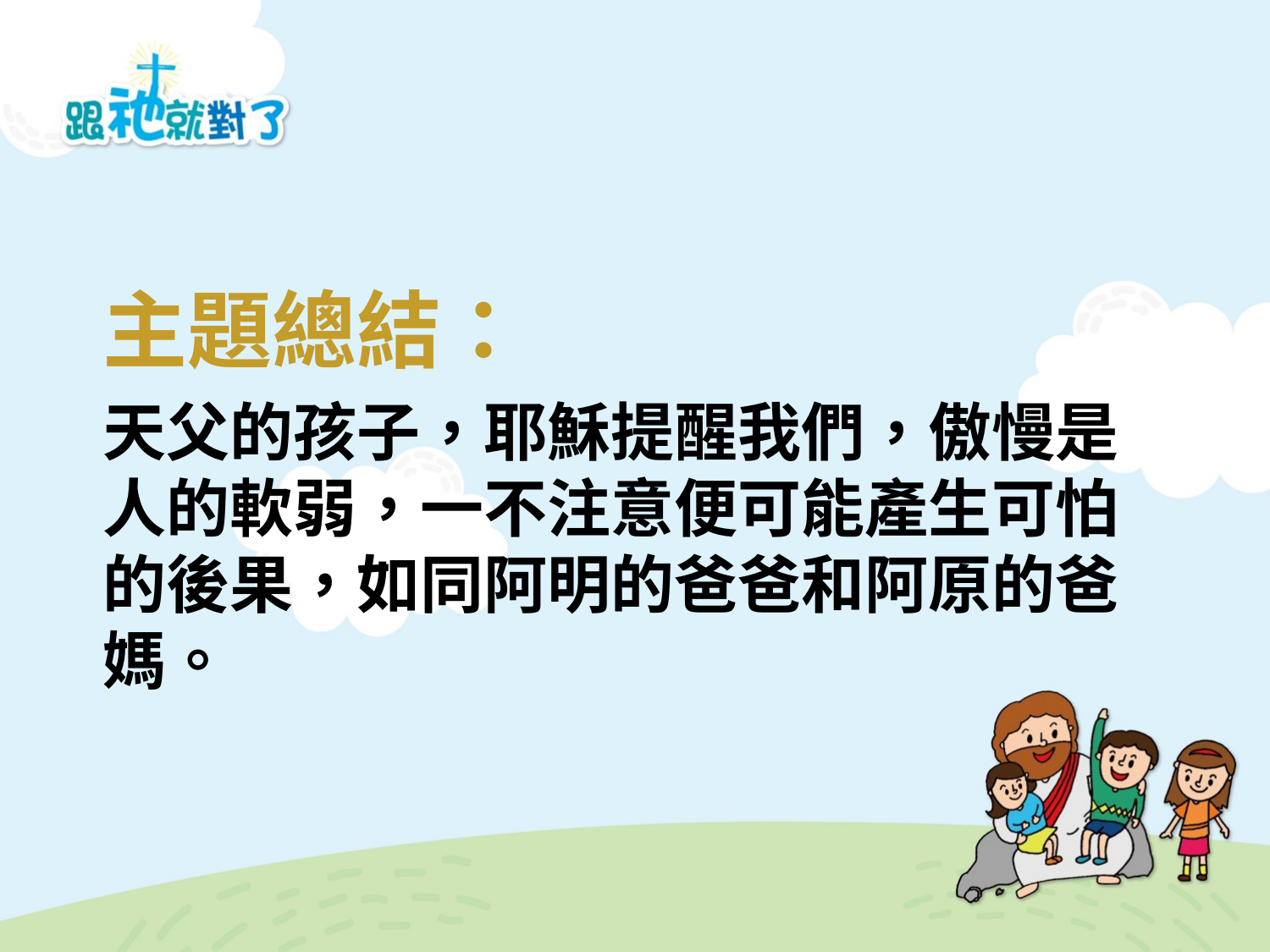

主題總結：
天父的孩子，耶穌提醒我們，傲慢是人的軟弱，一不注意便可能產生可怕的後果，如同阿明的爸爸和阿原的爸媽。